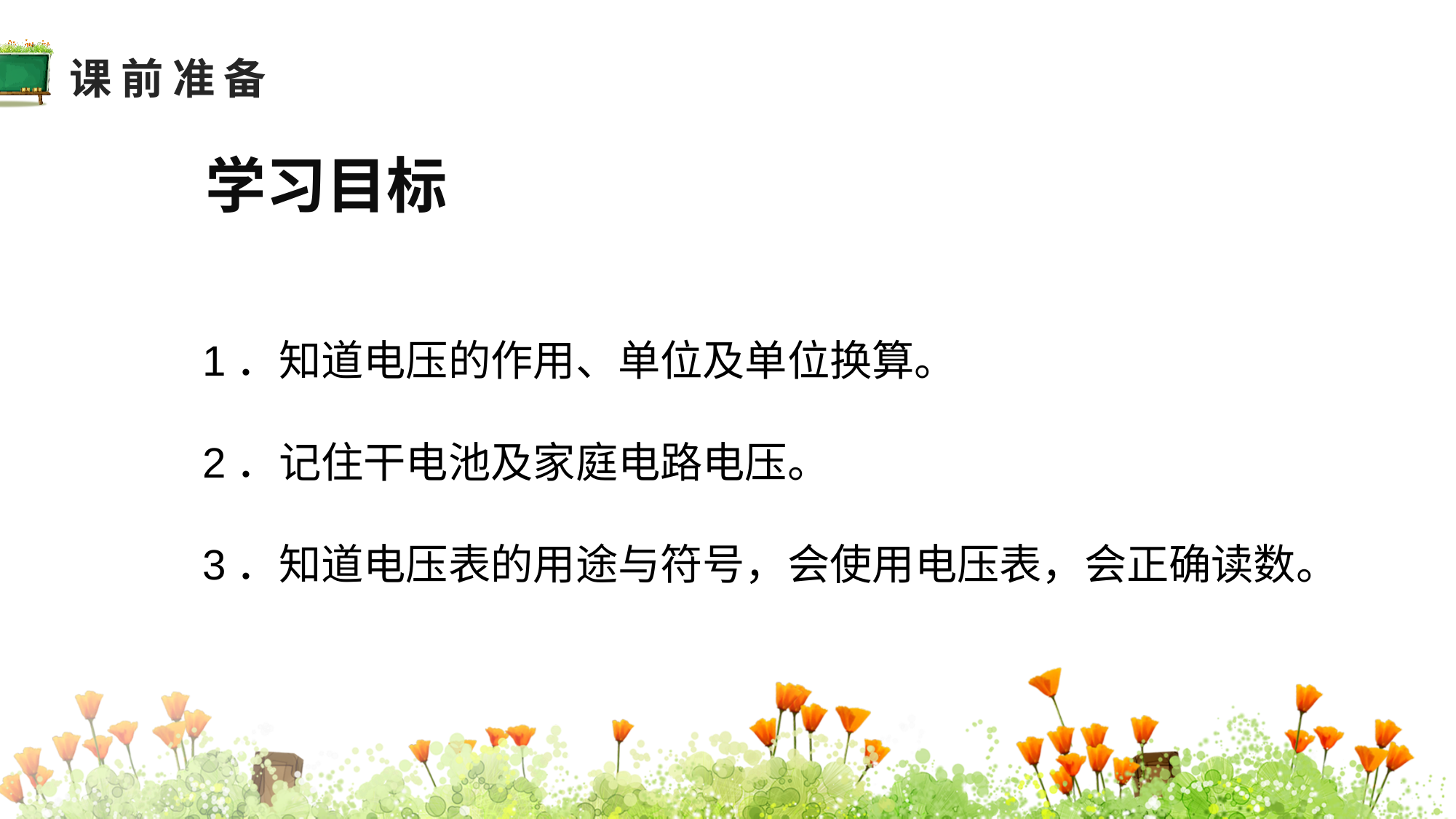

课前准备
学习目标
教学分析
1．知道电压的作用、单位及单位换算。
2．记住干电池及家庭电路电压。
3．知道电压表的用途与符号，会使用电压表，会正确读数。